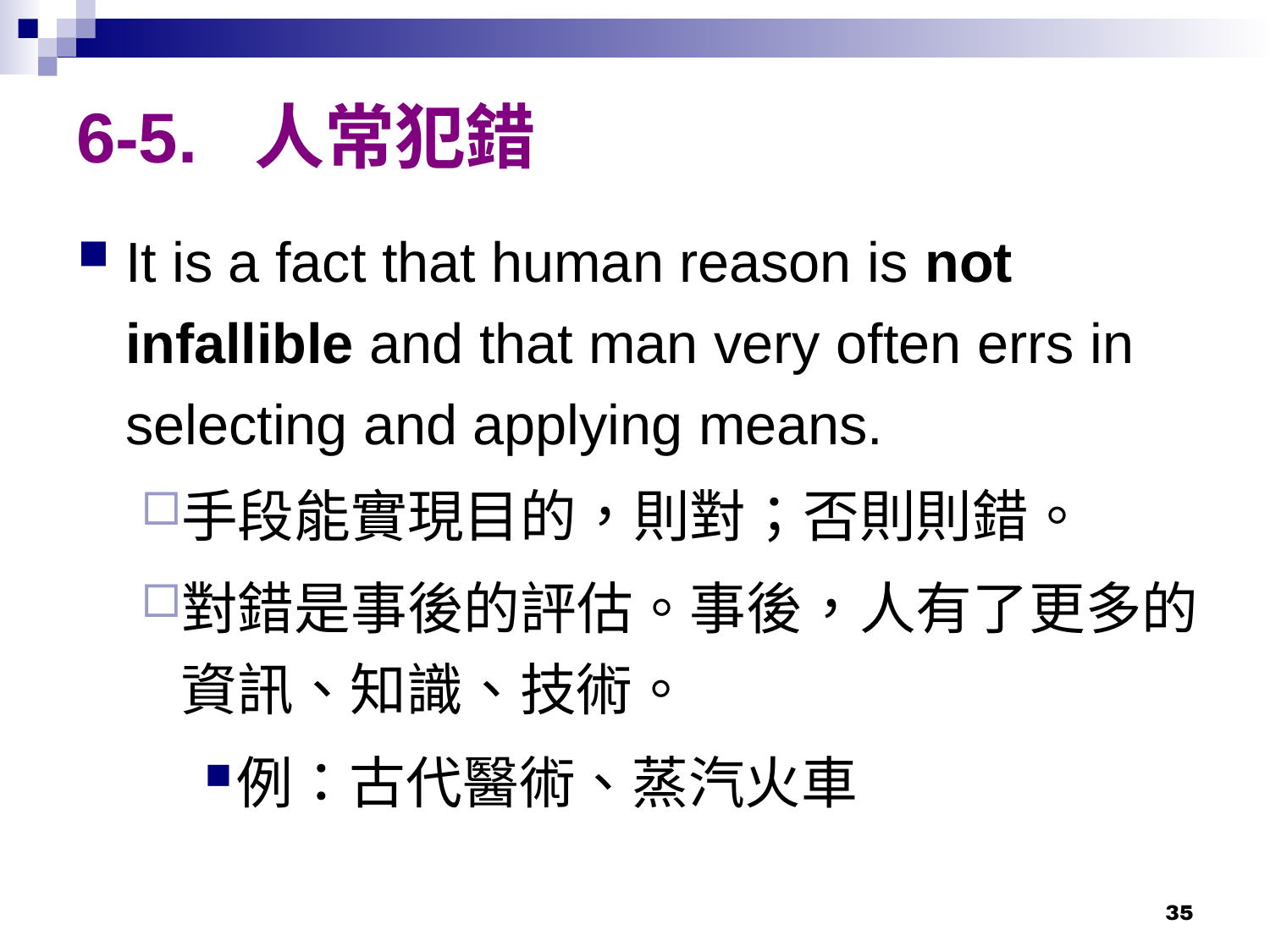

# 6-5.  人常犯錯
It is a fact that human reason is not infallible and that man very often errs in selecting and applying means.
手段能實現目的，則對；否則則錯。
對錯是事後的評估。事後，人有了更多的資訊、知識、技術。
例：古代醫術、蒸汽火車
35